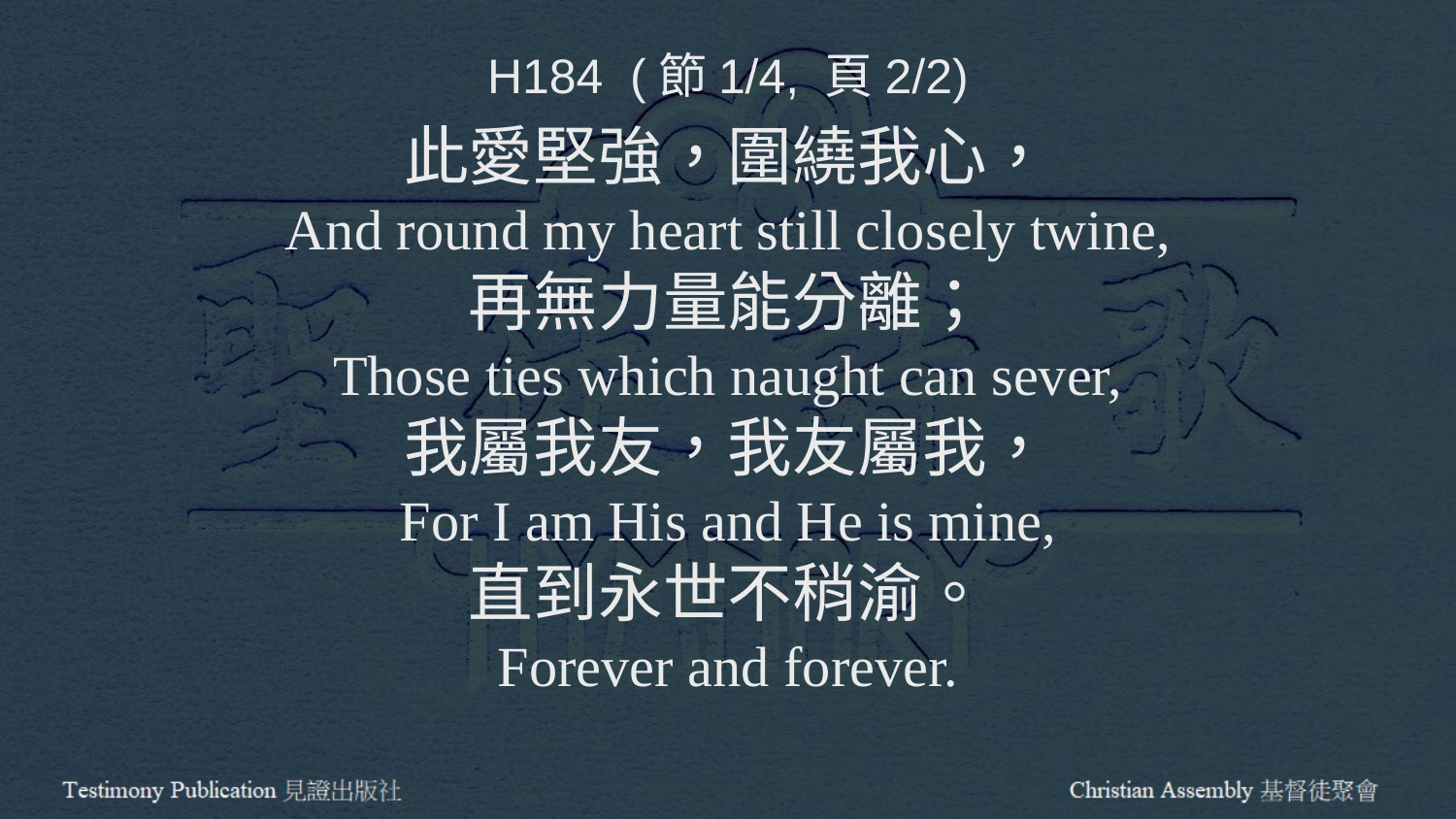

H184  (節1/4, 頁2/2)
此愛堅強，圍繞我心，
And round my heart still closely twine,
再無力量能分離；
Those ties which naught can sever,
我屬我友，我友屬我，
For I am His and He is mine,
直到永世不稍渝。
Forever and forever.